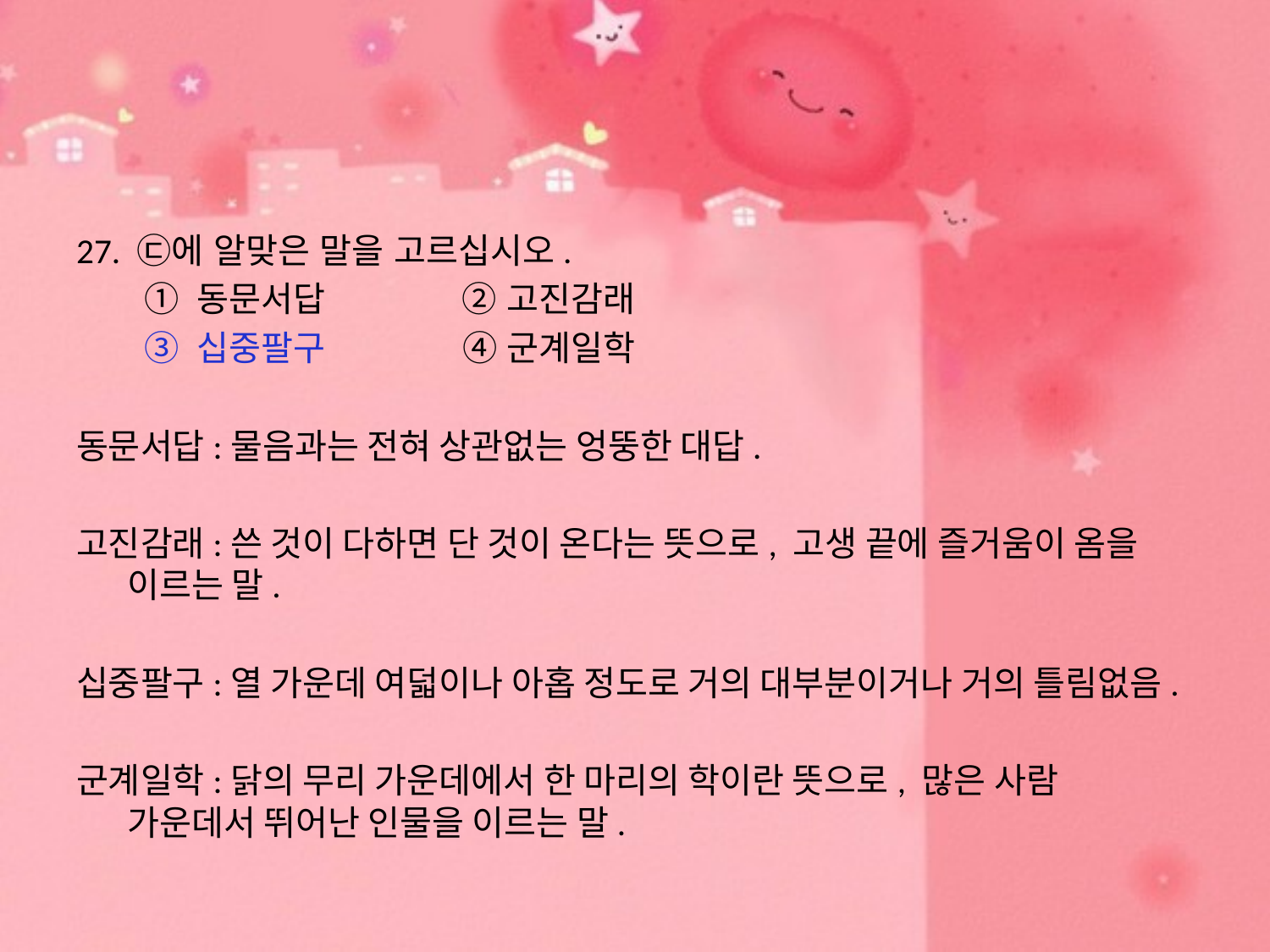

#
27. ㉢에 알맞은 말을 고르십시오.
       ① 동문서답              ② 고진감래
       ③ 십중팔구              ④ 군계일학

동문서답:물음과는 전혀 상관없는 엉뚱한 대답.

고진감래:쓴 것이 다하면 단 것이 온다는 뜻으로, 고생 끝에 즐거움이 옴을 이르는 말.

십중팔구:열 가운데 여덟이나 아홉 정도로 거의 대부분이거나 거의 틀림없음.

군계일학:닭의 무리 가운데에서 한 마리의 학이란 뜻으로, 많은 사람 가운데서 뛰어난 인물을 이르는 말.